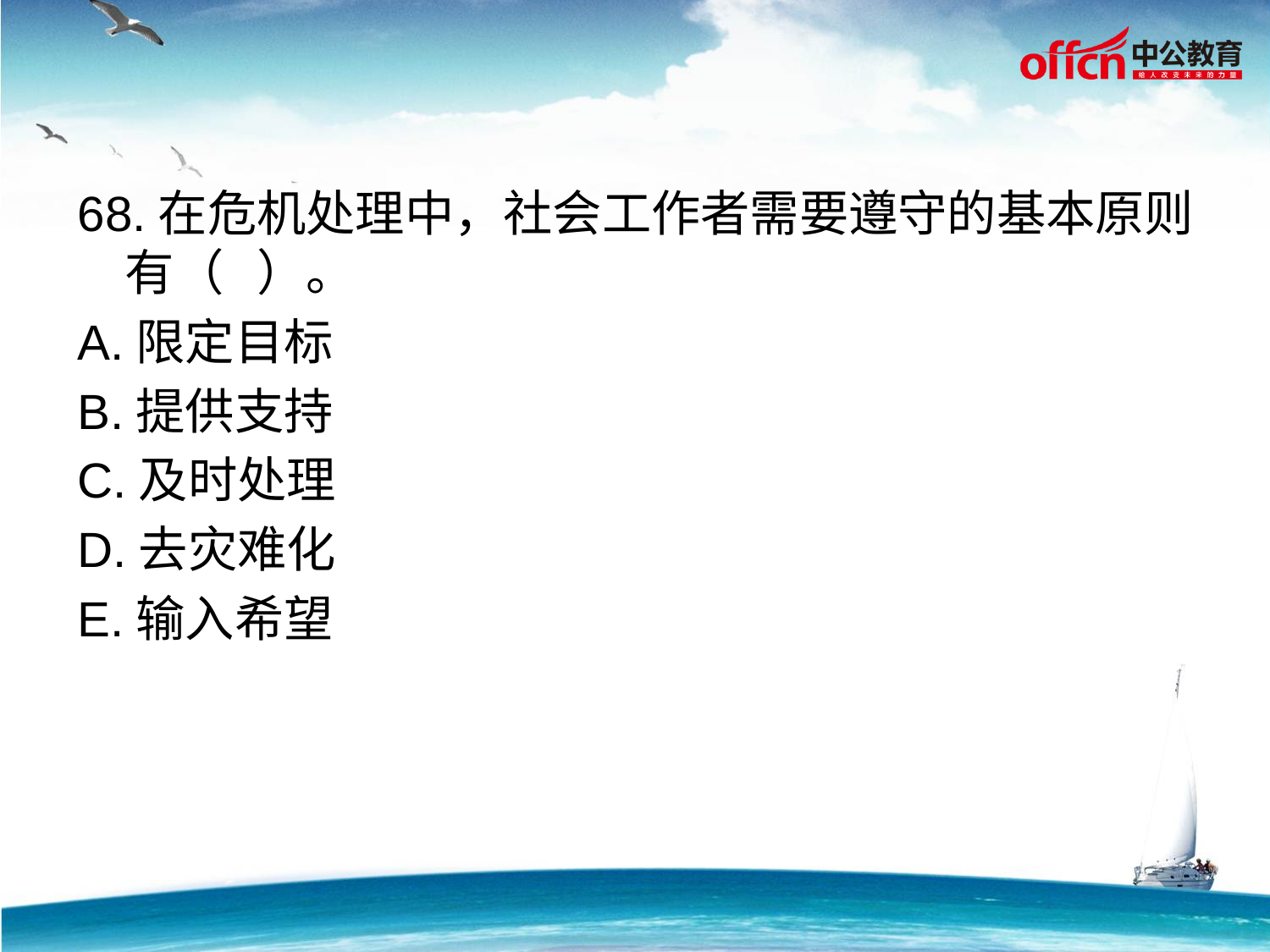

68.在危机处理中，社会工作者需要遵守的基本原则有（   ）。
A.限定目标
B.提供支持
C.及时处理
D.去灾难化
E.输入希望